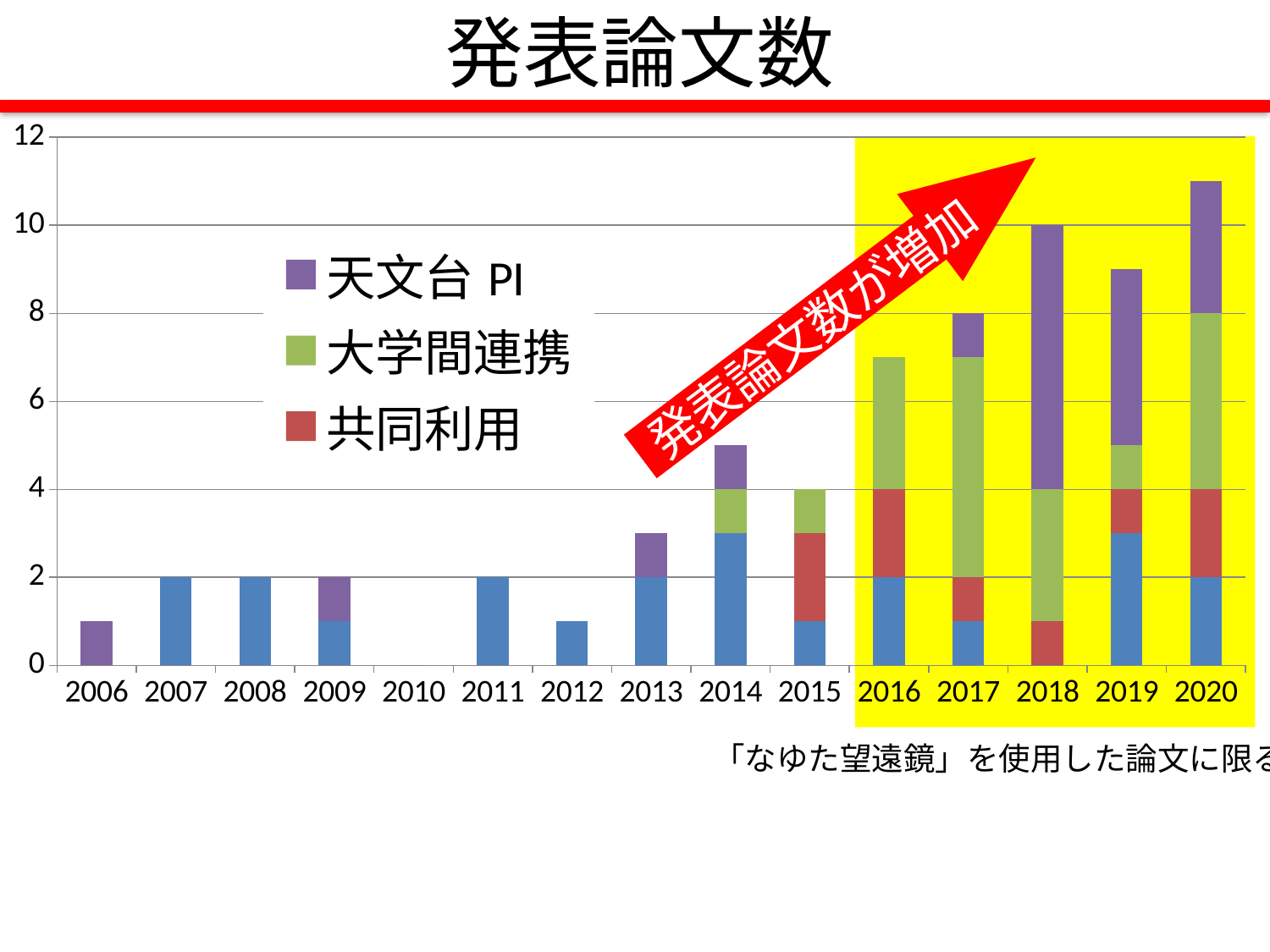

発表論文数

### Chart

| Category | 共同研究 | 共同利用 | 大学間連携 | 天文台PI |
|---|---|---|---|---|
| 2006 | 0.0 | 0.0 | 0.0 | 1.0 |
| 2007 | 2.0 | 0.0 | 0.0 | 0.0 |
| 2008 | 2.0 | 0.0 | 0.0 | 0.0 |
| 2009 | 1.0 | 0.0 | 0.0 | 1.0 |
| 2010 | 0.0 | 0.0 | 0.0 | 0.0 |
| 2011 | 2.0 | 0.0 | 0.0 | 0.0 |
| 2012 | 1.0 | 0.0 | 0.0 | 0.0 |
| 2013 | 2.0 | 0.0 | 0.0 | 1.0 |
| 2014 | 3.0 | 0.0 | 1.0 | 1.0 |
| 2015 | 1.0 | 2.0 | 1.0 | 0.0 |
| 2016 | 2.0 | 2.0 | 3.0 | 0.0 |
| 2017 | 1.0 | 1.0 | 5.0 | 1.0 |
| 2018 | 0.0 | 1.0 | 3.0 | 6.0 |
| 2019 | 3.0 | 1.0 | 1.0 | 4.0 |
| 2020 | 2.0 | 2.0 | 4.0 | 3.0 |
発表論文数が増加
「なゆた望遠鏡」を使用した論文に限る